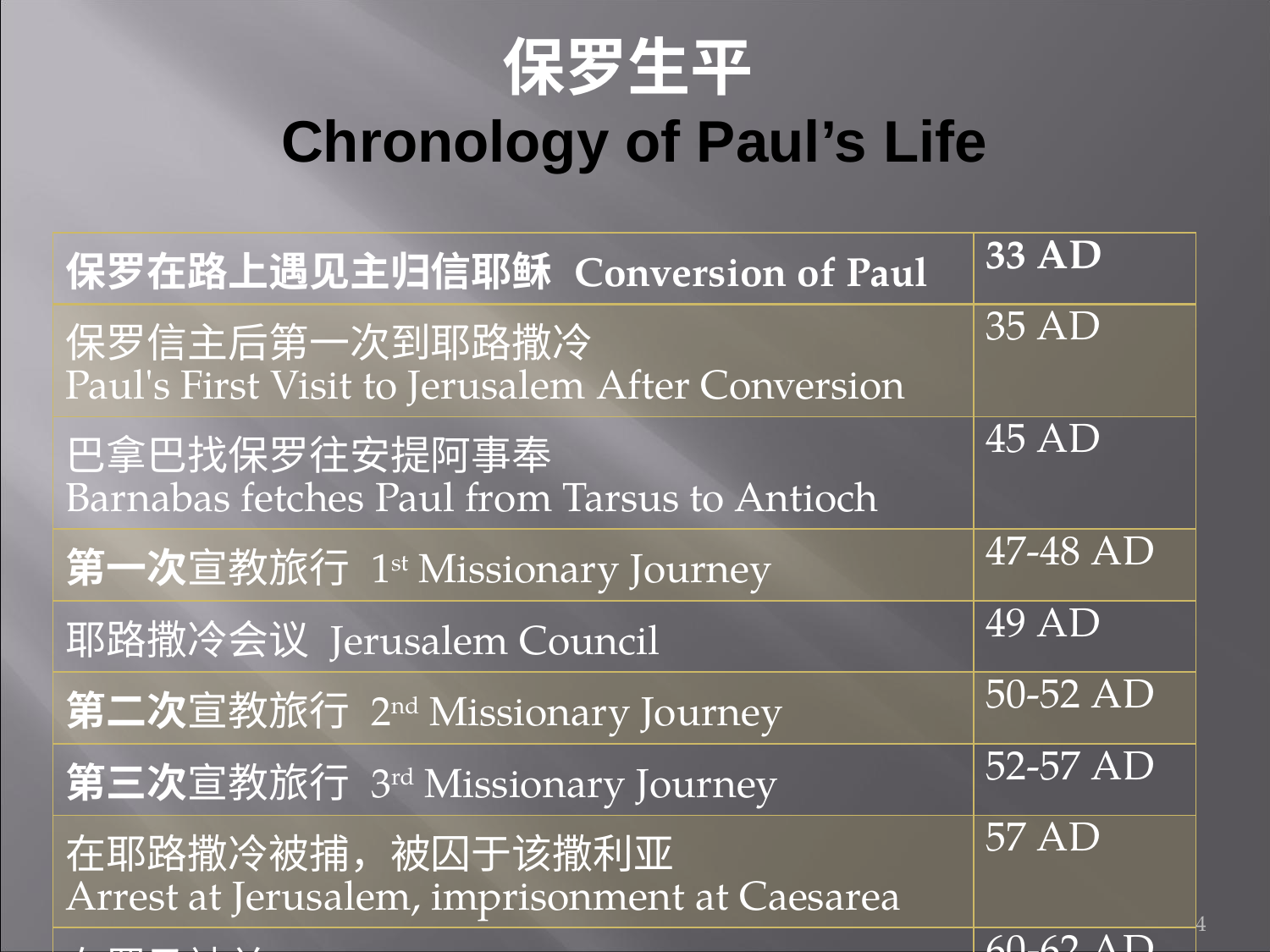

# 保罗生平 Chronology of Paul’s Life
| 保罗在路上遇见主归信耶稣 Conversion of Paul | 33 AD |
| --- | --- |
| 保罗信主后第一次到耶路撒冷 Paul's First Visit to Jerusalem After Conversion | 35 AD |
| 巴拿巴找保罗往安提阿事奉 Barnabas fetches Paul from Tarsus to Antioch | 45 AD |
| 第一次宣教旅行 1st Missionary Journey | 47-48 AD |
| 耶路撒冷会议 Jerusalem Council | 49 AD |
| 第二次宣教旅行 2nd Missionary Journey | 50-52 AD |
| 第三次宣教旅行 3rd Missionary Journey | 52-57 AD |
| 在耶路撒冷被捕，被囚于该撒利亚 Arrest at Jerusalem, imprisonment at Caesarea | 57 AD |
| 在罗马被关 Imprisonment at Rome | 60-62 AD |
4